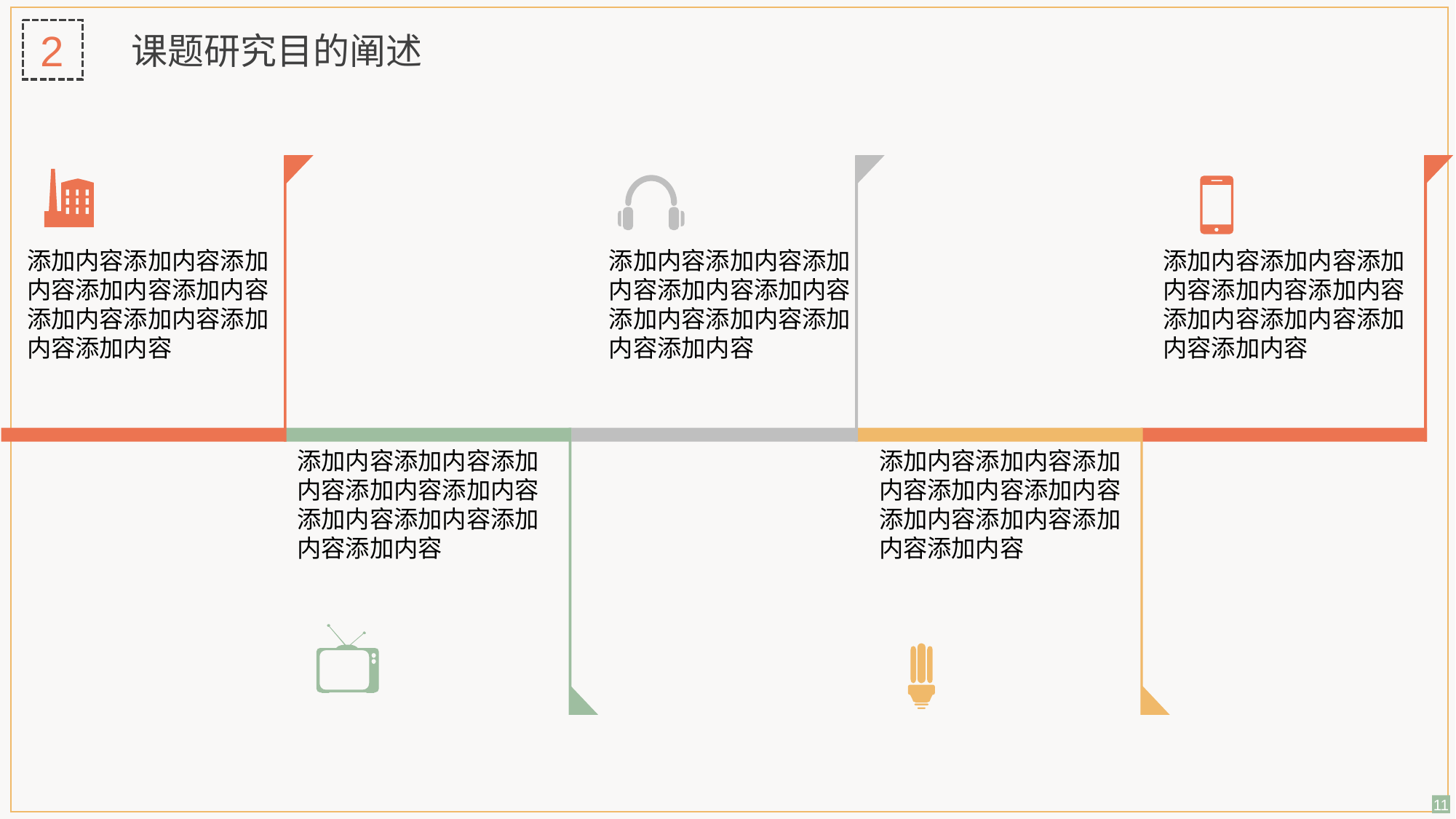

2
课题研究目的阐述

添加内容添加内容添加内容添加内容添加内容添加内容添加内容添加内容添加内容
添加内容添加内容添加内容添加内容添加内容添加内容添加内容添加内容添加内容
添加内容添加内容添加内容添加内容添加内容添加内容添加内容添加内容添加内容

添加内容添加内容添加内容添加内容添加内容添加内容添加内容添加内容添加内容
添加内容添加内容添加内容添加内容添加内容添加内容添加内容添加内容添加内容

11